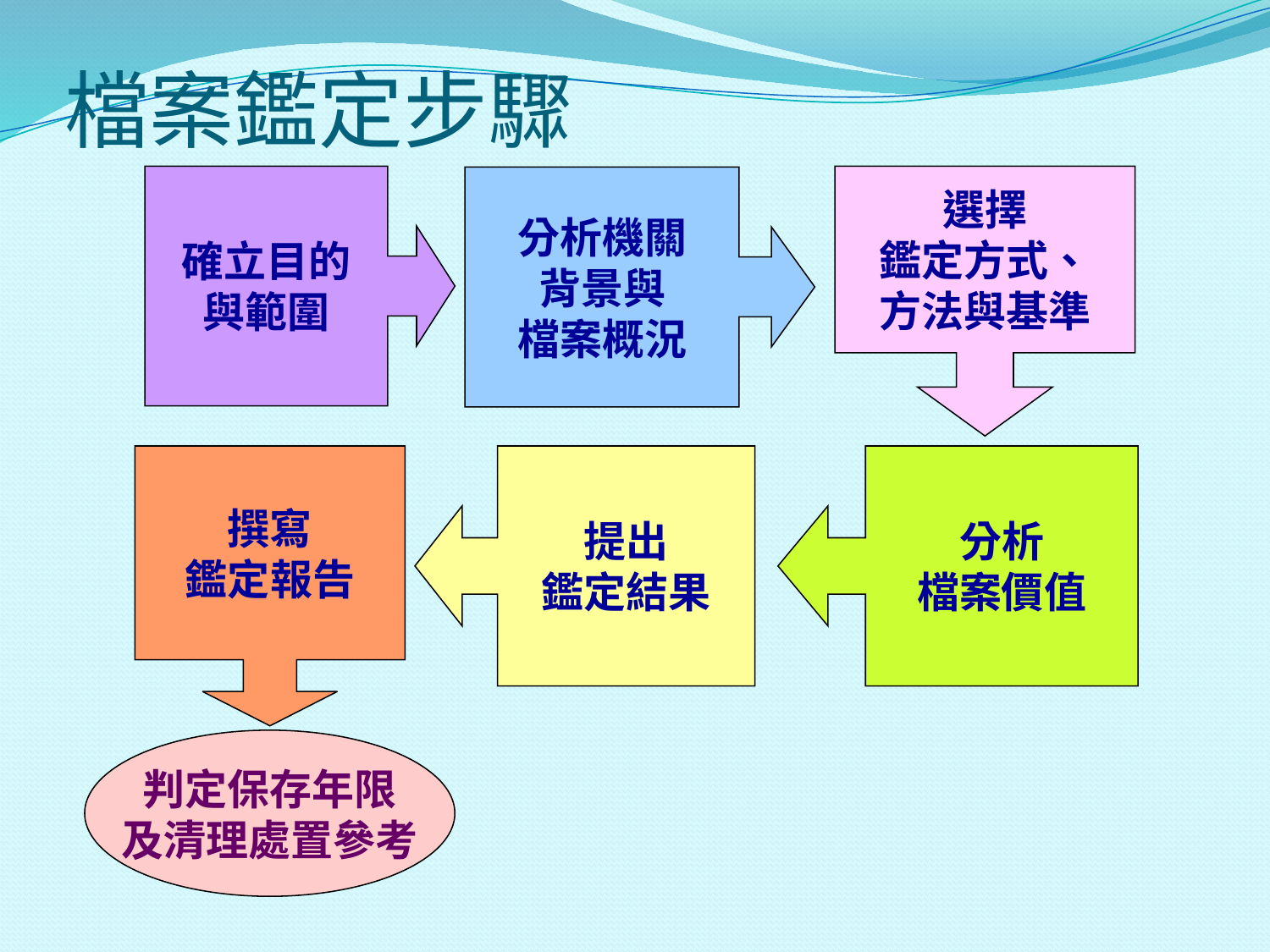

# 檔案鑑定步驟
確立目的
與範圍
選擇
鑑定方式、
方法與基準
分析機關
背景與
檔案概況
撰寫
鑑定報告
提出
鑑定結果
分析
檔案價值
判定保存年限
及清理處置參考